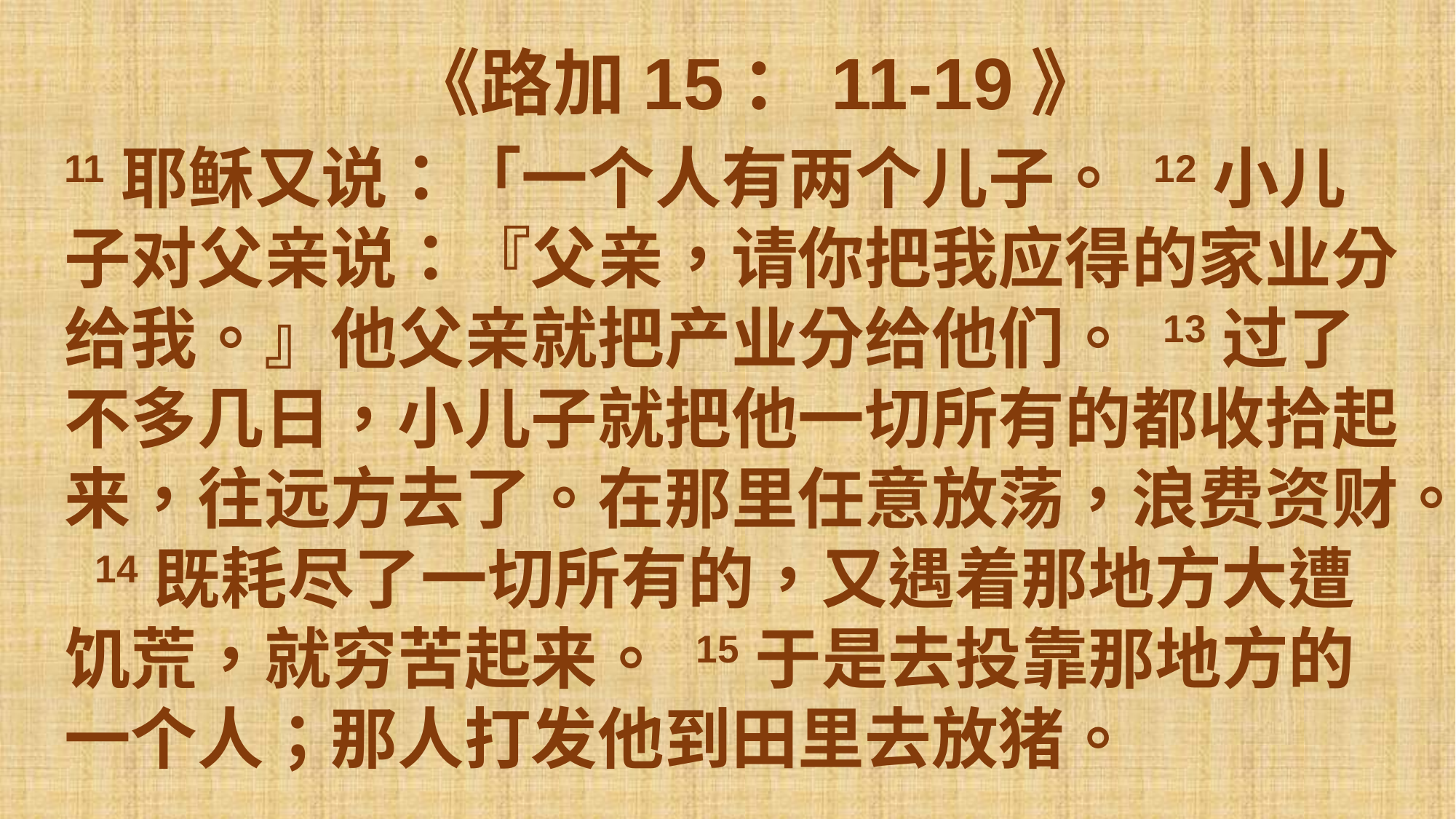

《路加15：11-19》
11耶稣又说：「一个人有两个儿子。 12小儿子对父亲说：『父亲，请你把我应得的家业分给我。』他父亲就把产业分给他们。 13过了不多几日，小儿子就把他一切所有的都收拾起来，往远方去了。在那里任意放荡，浪费资财。 14既耗尽了一切所有的，又遇着那地方大遭饥荒，就穷苦起来。 15于是去投靠那地方的一个人；那人打发他到田里去放猪。